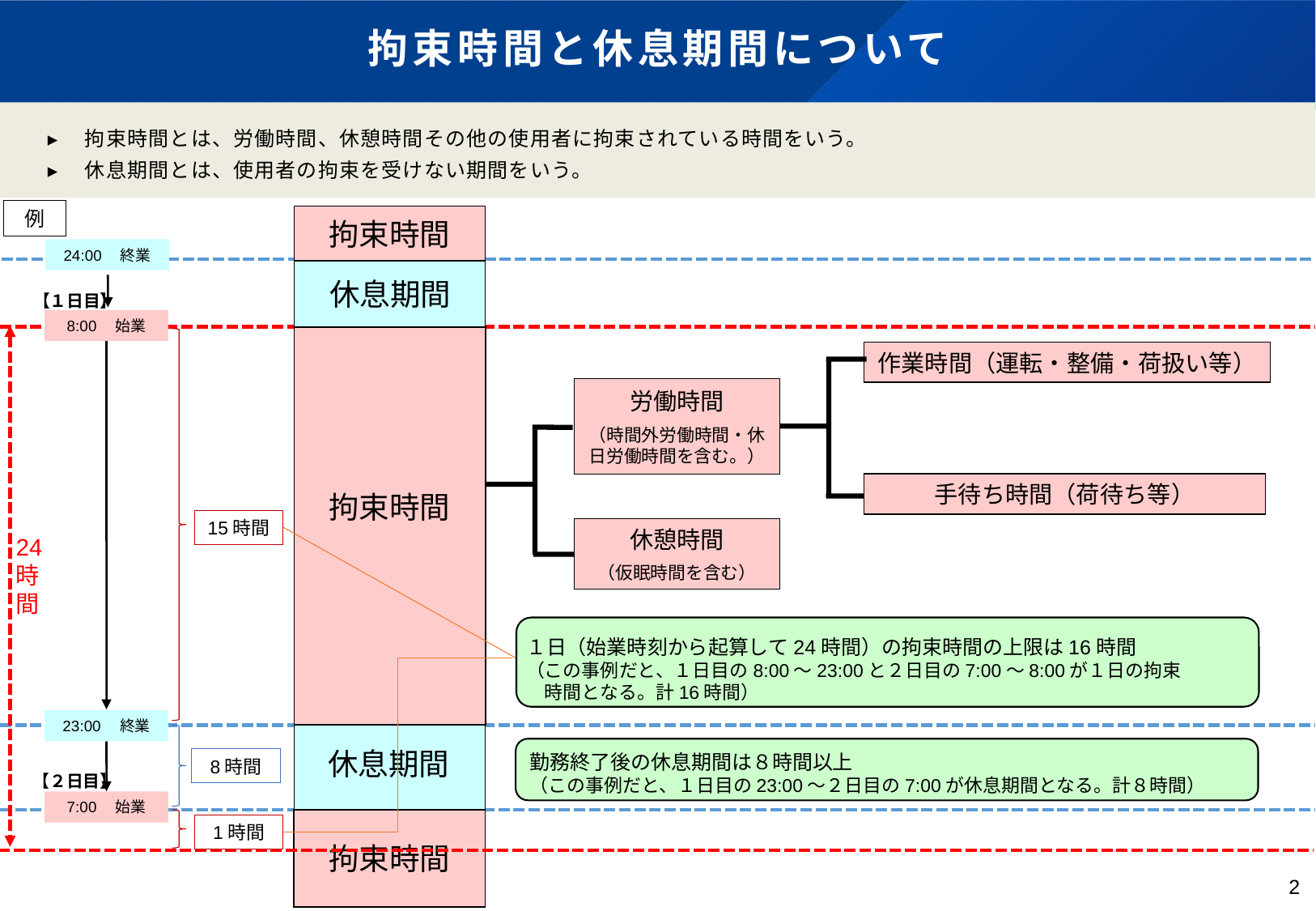

# 拘束時間と休息期間について
▸　拘束時間とは、労働時間、休憩時間その他の使用者に拘束されている時間をいう。
▸　休息期間とは、使用者の拘束を受けない期間をいう。
例
拘束時間
休息期間

拘束時間
休息期間
拘束時間

24:00　終業

8:00　始業

23:00　終業

7:00　始業
【１日目】

作業時間（運転・整備・荷扱い等）

手待ち時間（荷待ち等）
労働時間
（時間外労働時間・休日労働時間を含む。）

休憩時間
（仮眠時間を含む）
15時間
24時間

１日（始業時刻から起算して24時間）の拘束時間の上限は16時間
（この事例だと、１日目の8:00～23:00と２日目の7:00～8:00が１日の拘束
　時間となる。計16時間）

勤務終了後の休息期間は８時間以上
（この事例だと、１日目の23:00～２日目の7:00が休息期間となる。計８時間）
8時間
【２日目】

1時間
2